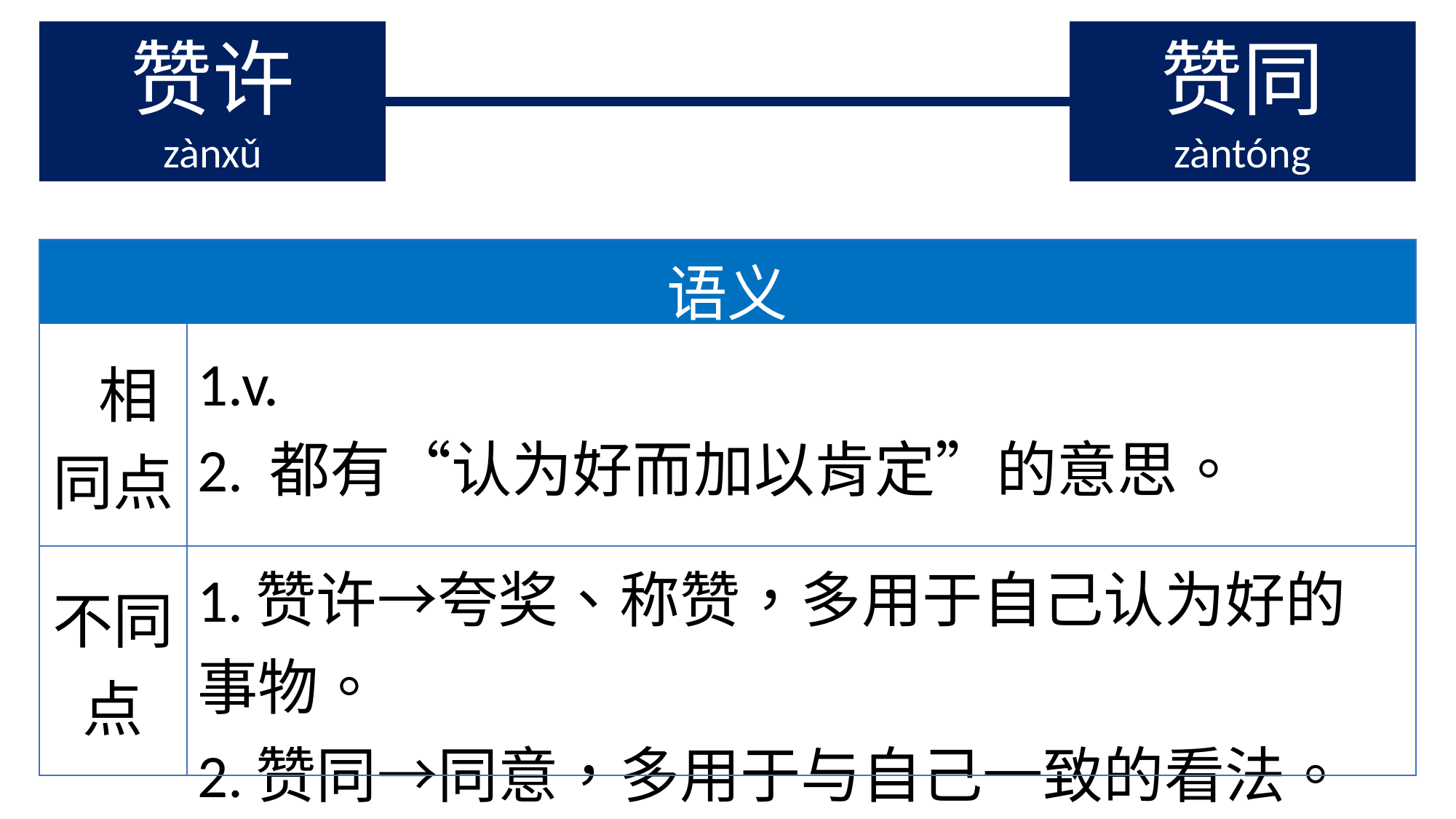

赞许
zànxǔ
赞同
zàntóng
| 语义 |  |
| --- | --- |
| 相同点 | 1.v. 2. 都有“认为好而加以肯定”的意思。 |
| 不同点 | 1.赞许→夸奖、称赞，多用于自己认为好的事物。 2.赞同→同意，多用于与自己一致的看法。 |